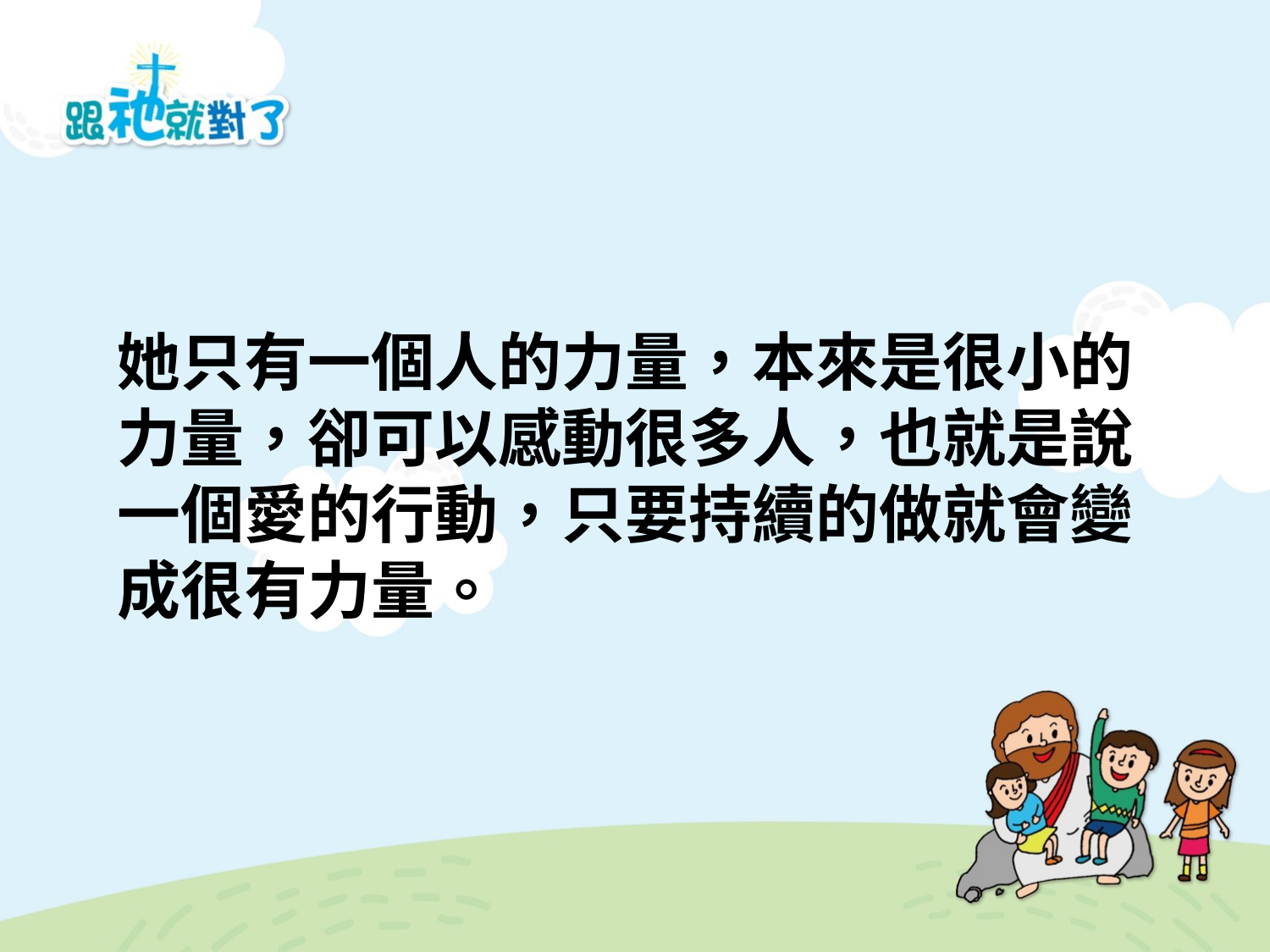

她只有一個人的力量，本來是很小的力量，卻可以感動很多人，也就是說一個愛的行動，只要持續的做就會變成很有力量。